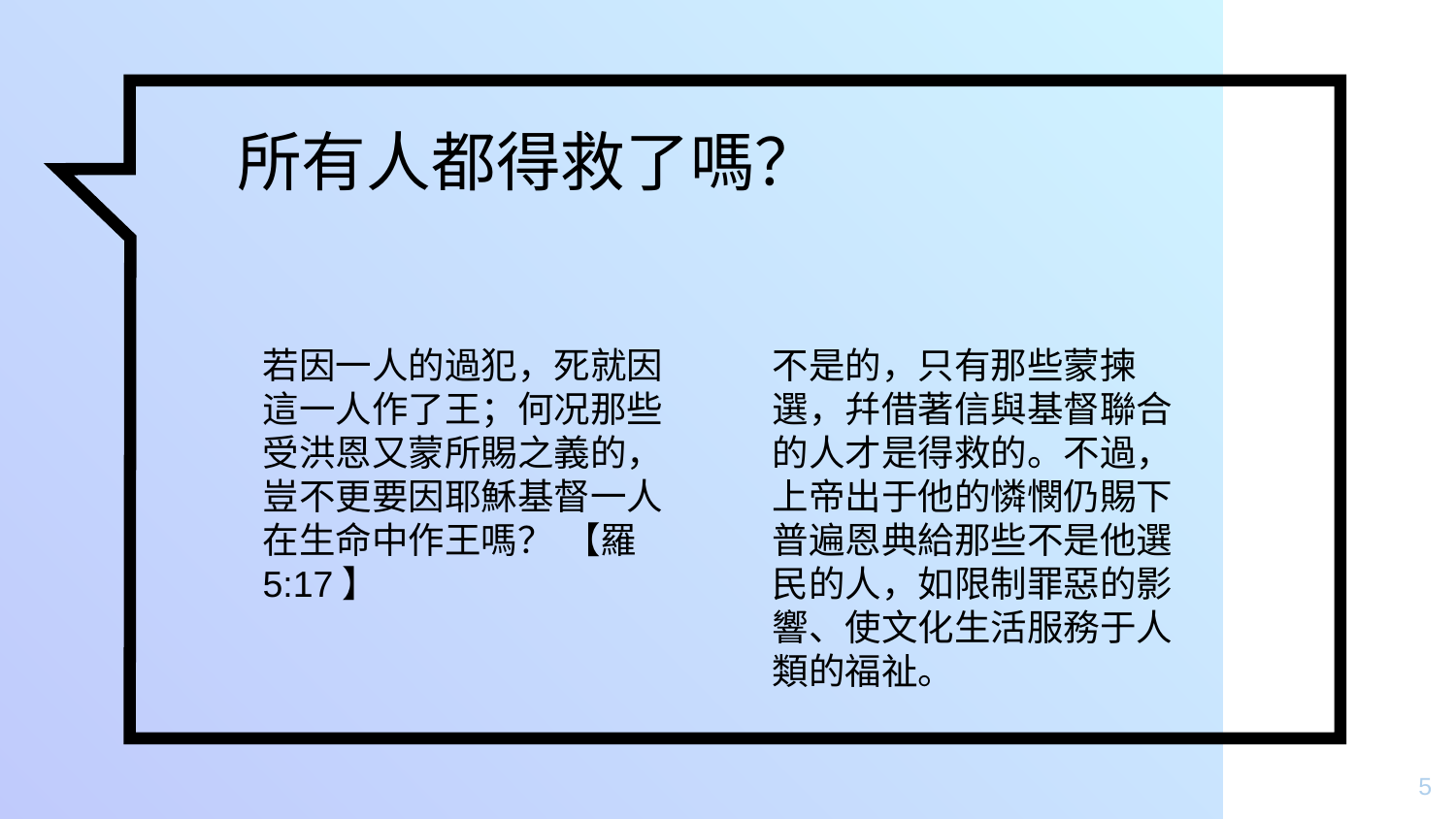

所有人都得救了嗎？
若因一人的過犯，死就因這一人作了王；何况那些受洪恩又蒙所賜之義的，豈不更要因耶穌基督一人在生命中作王嗎？ 【羅5:17】
不是的，只有那些蒙揀選，幷借著信與基督聯合的人才是得救的。不過，上帝出于他的憐憫仍賜下普遍恩典給那些不是他選民的人，如限制罪惡的影響、使文化生活服務于人類的福祉。
5